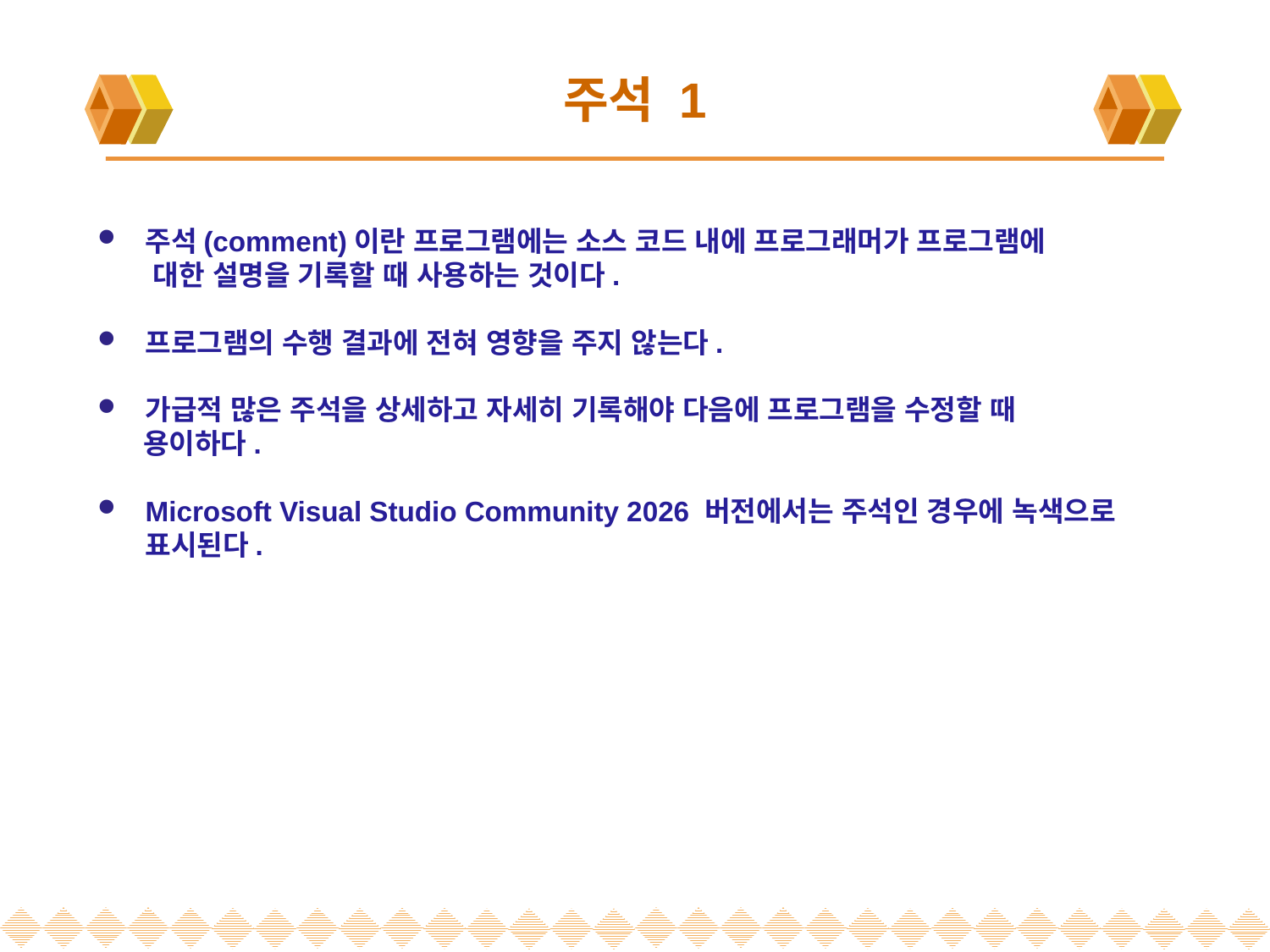

# 주석 1
주석(comment)이란 프로그램에는 소스 코드 내에 프로그래머가 프로그램에
 대한 설명을 기록할 때 사용하는 것이다.

프로그램의 수행 결과에 전혀 영향을 주지 않는다.

가급적 많은 주석을 상세하고 자세히 기록해야 다음에 프로그램을 수정할 때
     용이하다.

Microsoft Visual Studio Community 2026 버전에서는 주석인 경우에 녹색으로 표시된다.